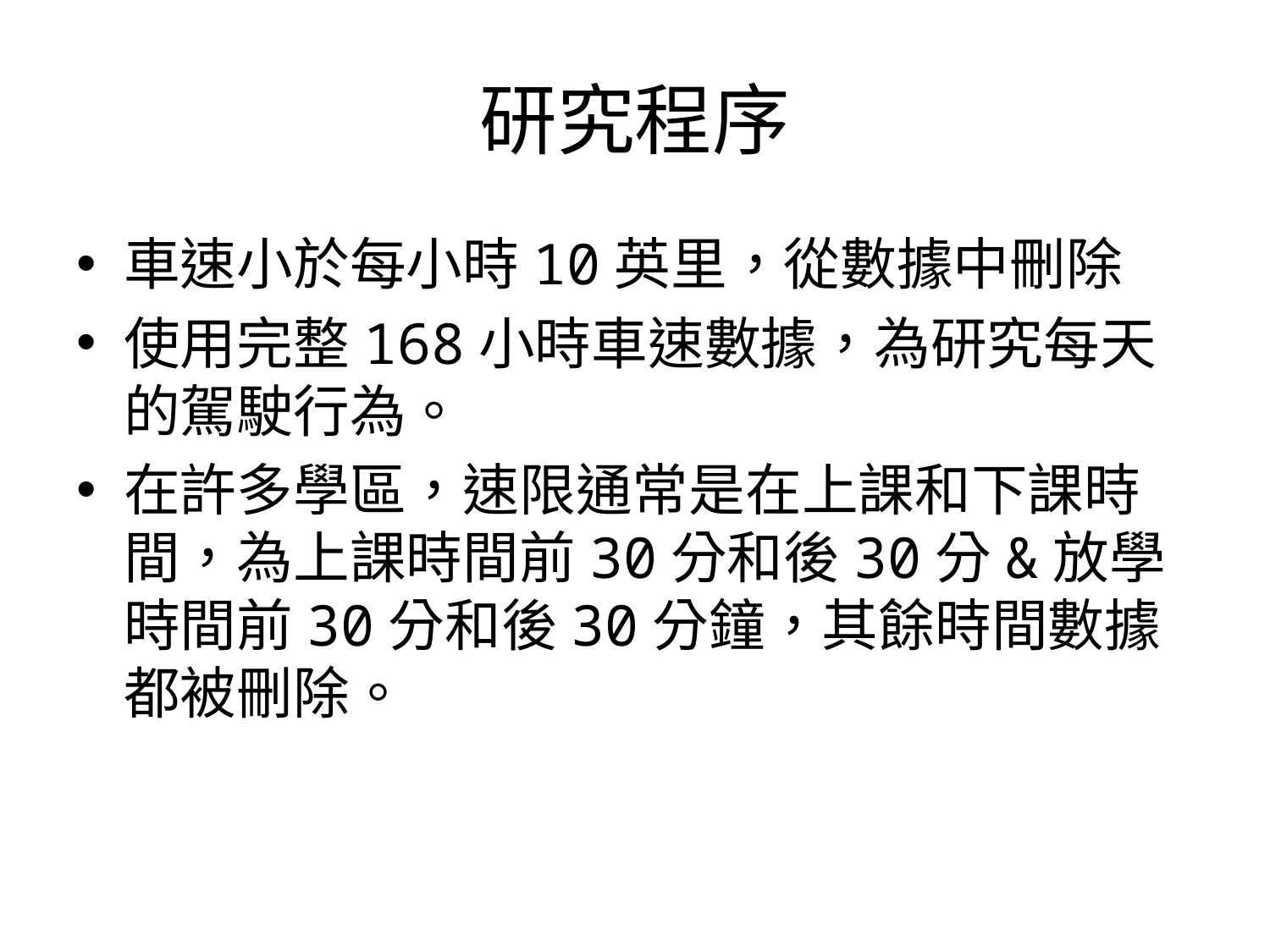

# 研究程序
車速小於每小時10英里，從數據中刪除
使用完整168小時車速數據，為研究每天的駕駛行為。
在許多學區，速限通常是在上課和下課時間，為上課時間前30分和後30分&放學時間前30分和後30分鐘，其餘時間數據都被刪除。